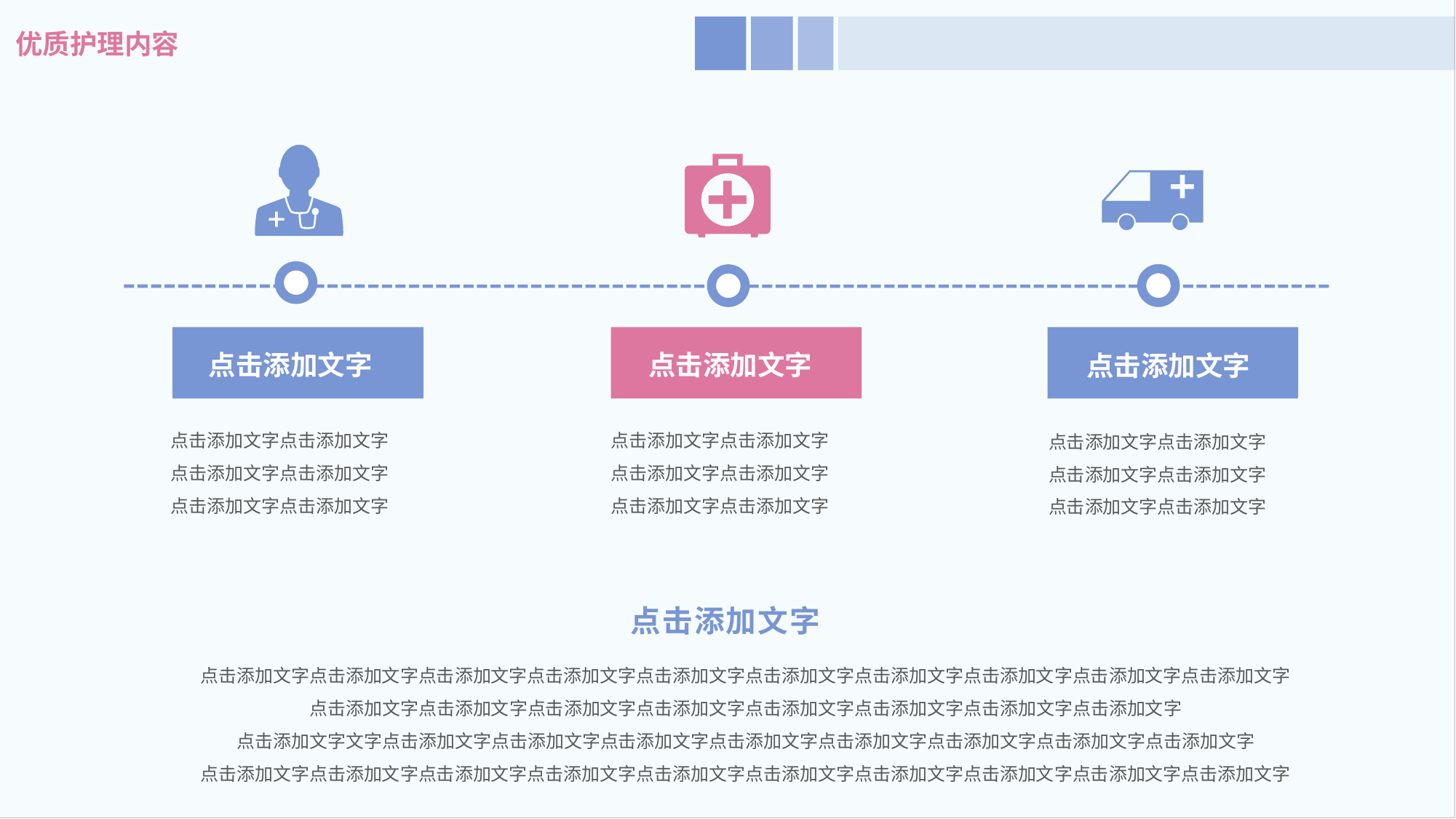

优质护理内容

点击添加文字
点击添加文字点击添加文字
点击添加文字点击添加文字
点击添加文字点击添加文字

点击添加文字
点击添加文字点击添加文字
点击添加文字点击添加文字
点击添加文字点击添加文字

点击添加文字
点击添加文字点击添加文字
点击添加文字点击添加文字
点击添加文字点击添加文字

点击添加文字
点击添加文字点击添加文字点击添加文字点击添加文字点击添加文字点击添加文字点击添加文字点击添加文字点击添加文字点击添加文字
点击添加文字点击添加文字点击添加文字点击添加文字点击添加文字点击添加文字点击添加文字点击添加文字
点击添加文字文字点击添加文字点击添加文字点击添加文字点击添加文字点击添加文字点击添加文字点击添加文字点击添加文字
点击添加文字点击添加文字点击添加文字点击添加文字点击添加文字点击添加文字点击添加文字点击添加文字点击添加文字点击添加文字